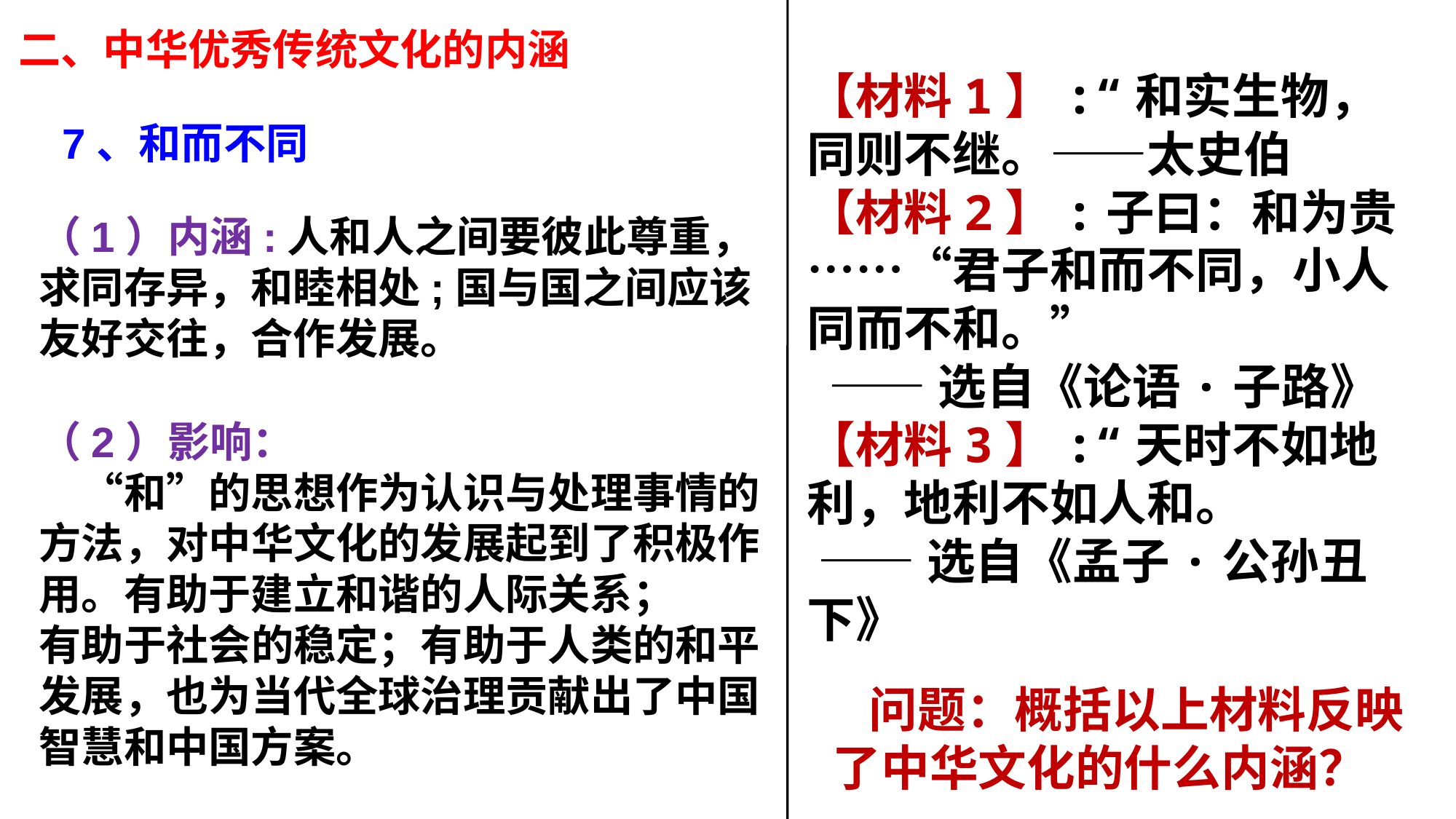

二、中华优秀传统文化的内涵
【材料1】:“和实生物，同则不继。——太史伯
【材料2】:子曰：和为贵……“君子和而不同，小人同而不和。”
  ——选自《论语·子路》
【材料3】:“天时不如地利，地利不如人和。
 ——选自《孟子·公孙丑下》

7、和而不同
（1）内涵:人和人之间要彼此尊重，求同存异，和睦相处;国与国之间应该友好交往，合作发展。
（2）影响：
　“和”的思想作为认识与处理事情的方法，对中华文化的发展起到了积极作用。有助于建立和谐的人际关系；
有助于社会的稳定；有助于人类的和平发展，也为当代全球治理贡献出了中国智慧和中国方案。
问题：概括以上材料反映了中华文化的什么内涵？